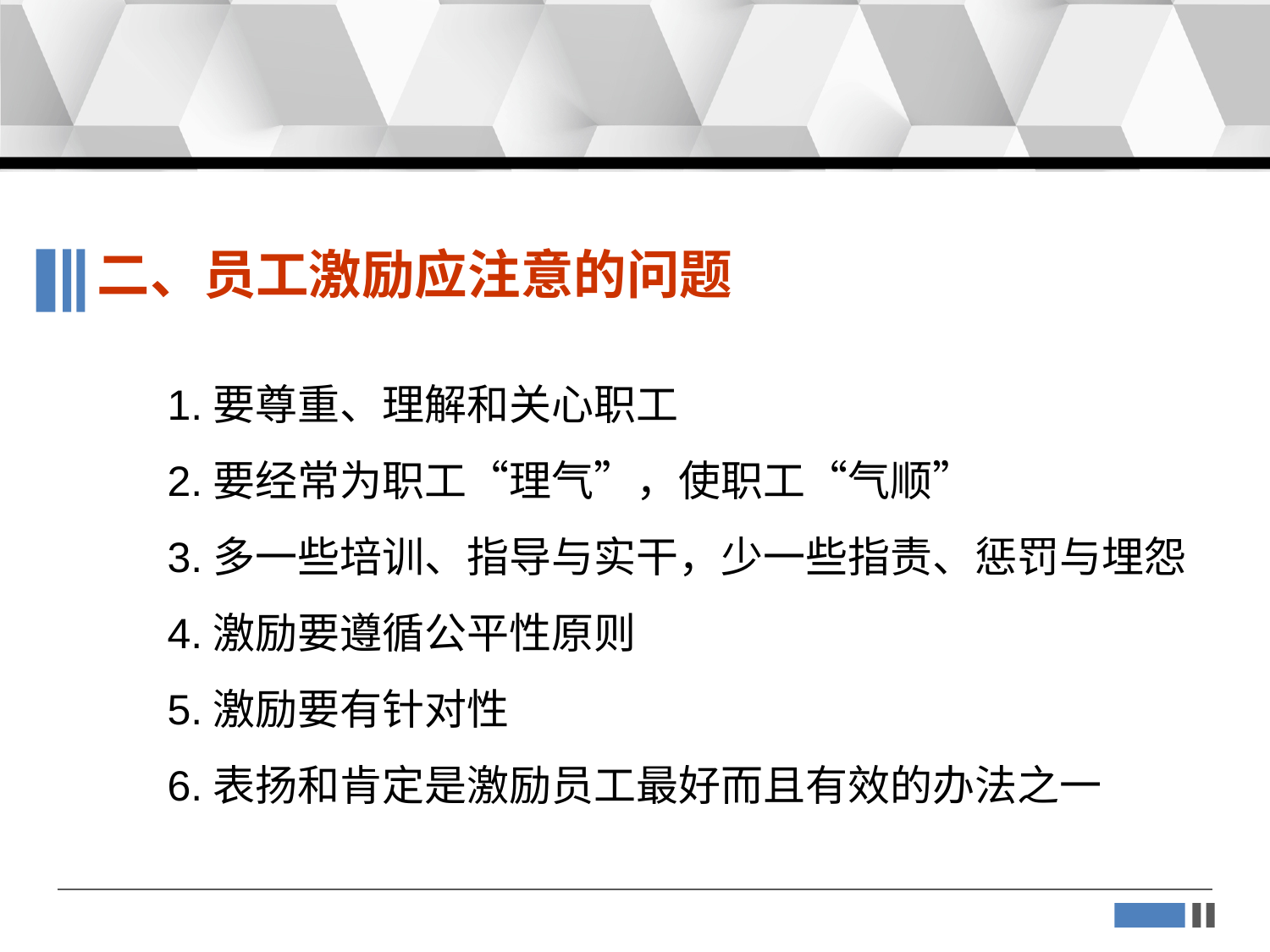

二、员工激励应注意的问题

1.要尊重、理解和关心职工
2.要经常为职工“理气”，使职工“气顺”
3.多一些培训、指导与实干，少一些指责、惩罚与埋怨
4.激励要遵循公平性原则
5.激励要有针对性
6.表扬和肯定是激励员工最好而且有效的办法之一